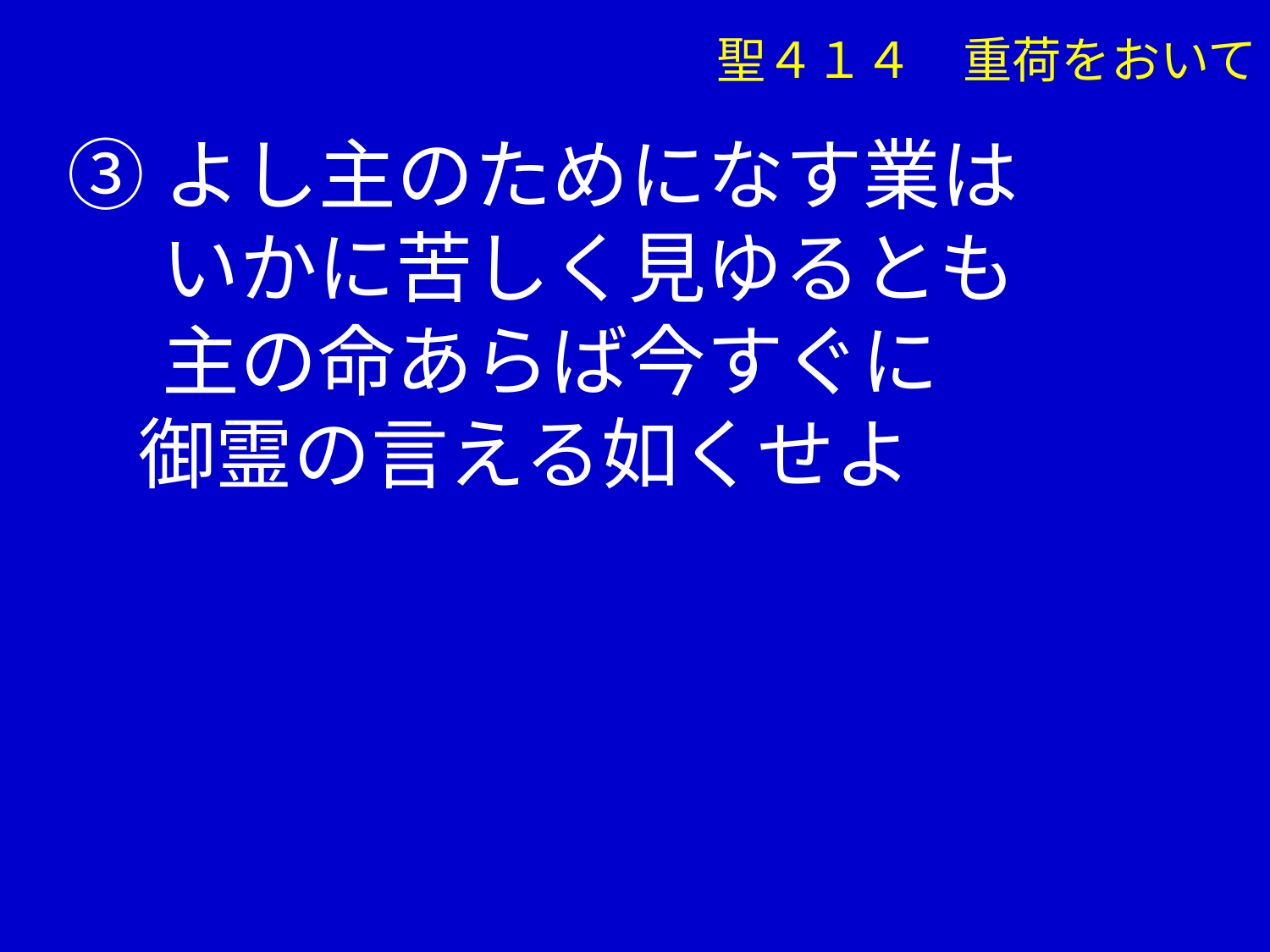

聖４１４　重荷をおいて
③よし主のためになす業は
　 いかに苦しく見ゆるとも
　 主の命あらば今すぐに
   御霊の言える如くせよ